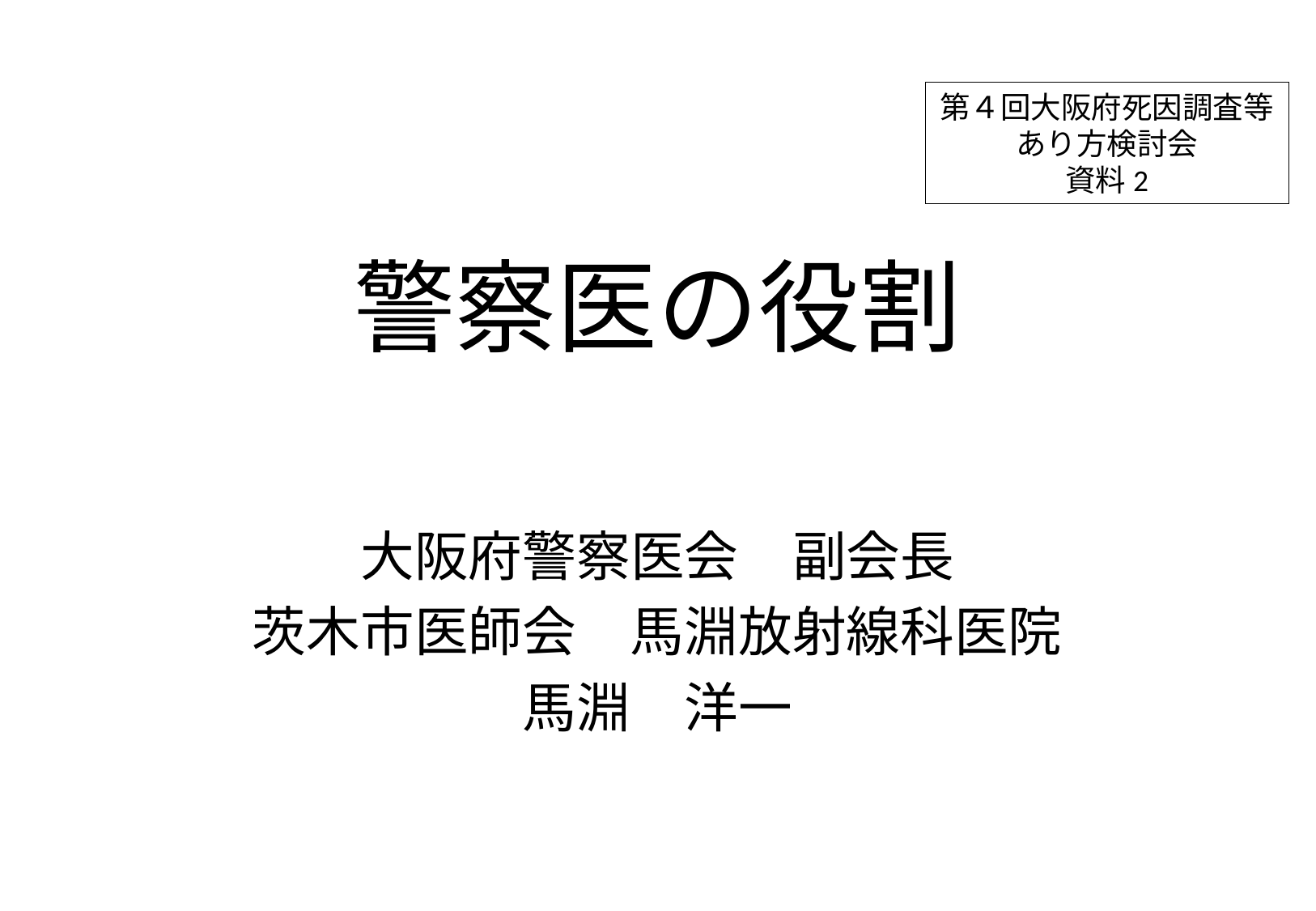

第４回大阪府死因調査等あり方検討会
資料2
# 警察医の役割
大阪府警察医会　副会長
茨木市医師会　馬淵放射線科医院
馬淵　洋一